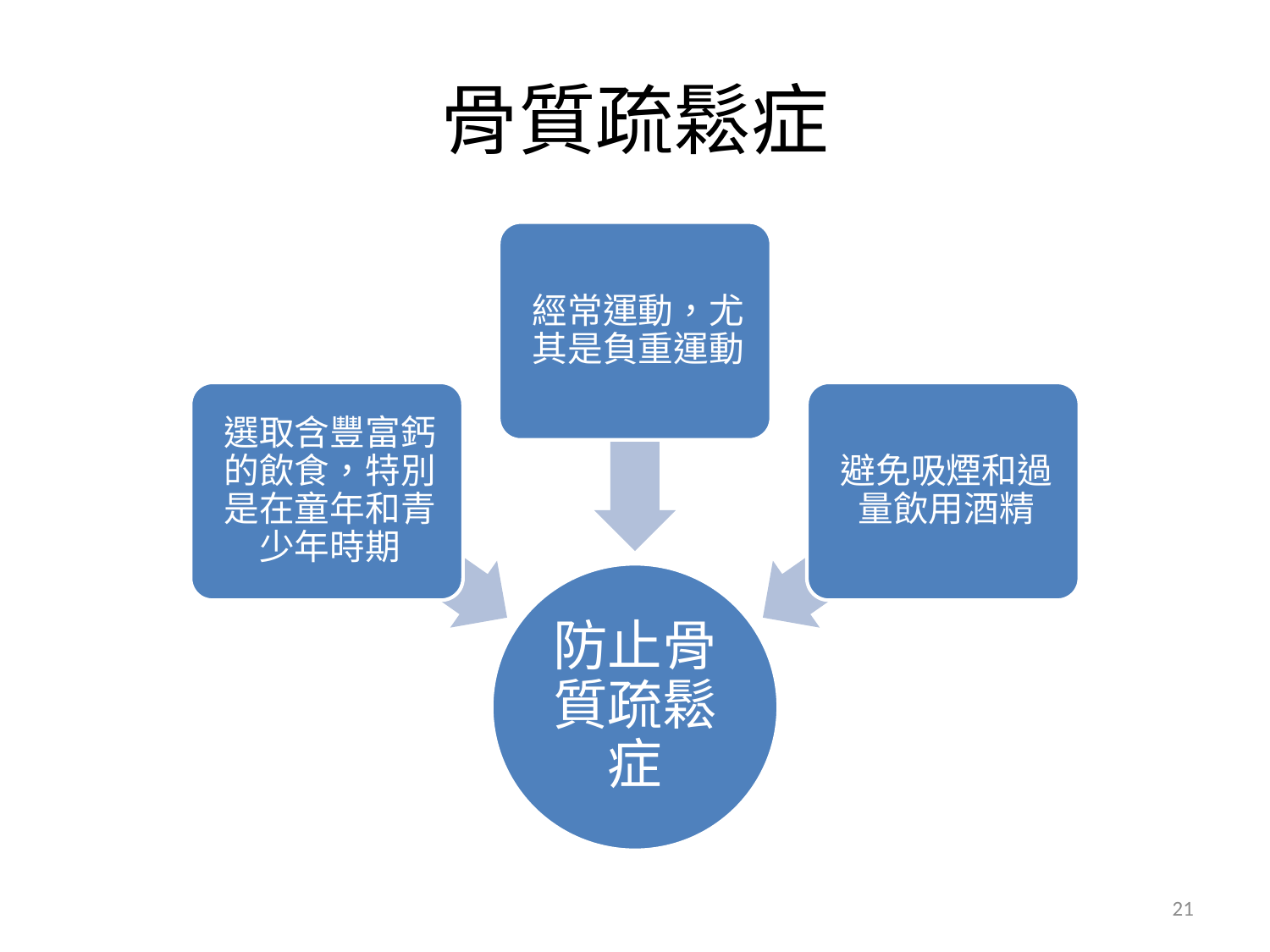

# 骨質疏鬆症
防止骨質疏鬆症
選取含豐富鈣的飲食，特別是在童年和青少年時期
經常運動，尤其是負重運動
避免吸煙和過量飲用酒精
21